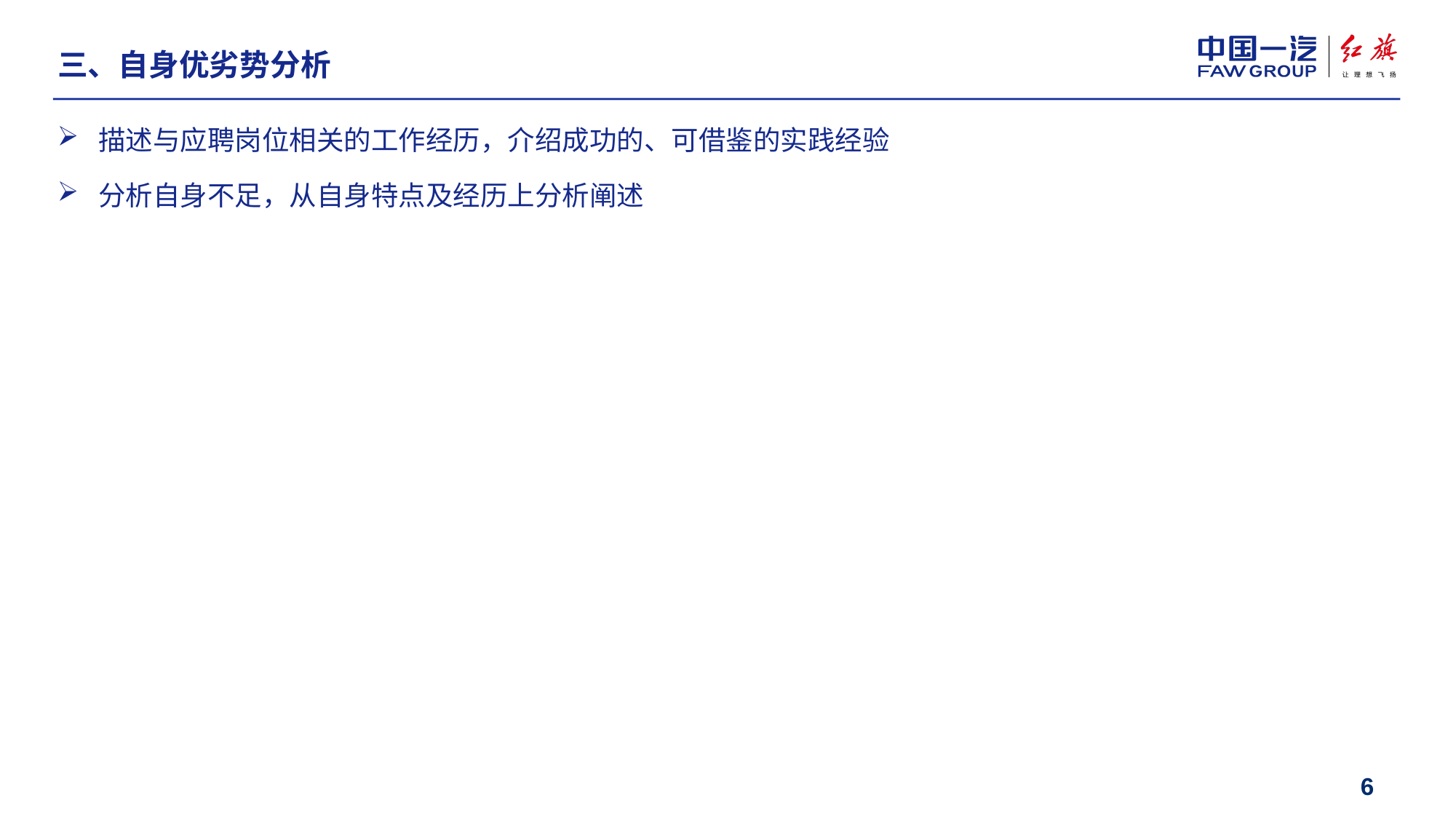

三、自身优劣势分析
描述与应聘岗位相关的工作经历，介绍成功的、可借鉴的实践经验
分析自身不足，从自身特点及经历上分析阐述